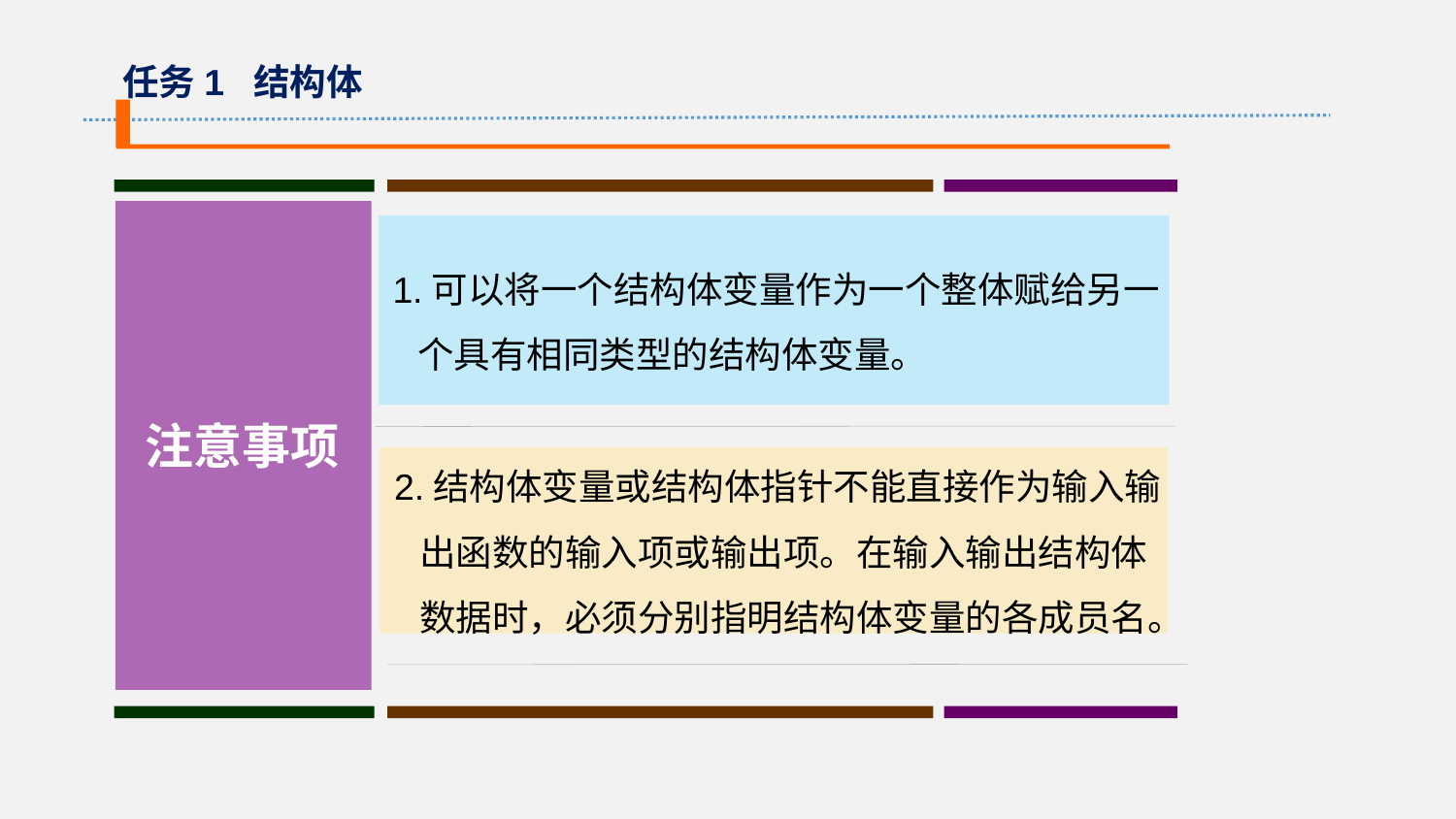

任务1  结构体

 注意事项
1.可以将一个结构体变量作为一个整体赋给另一
  个具有相同类型的结构体变量。

2.结构体变量或结构体指针不能直接作为输入输
  出函数的输入项或输出项。在输入输出结构体
  数据时，必须分别指明结构体变量的各成员名。